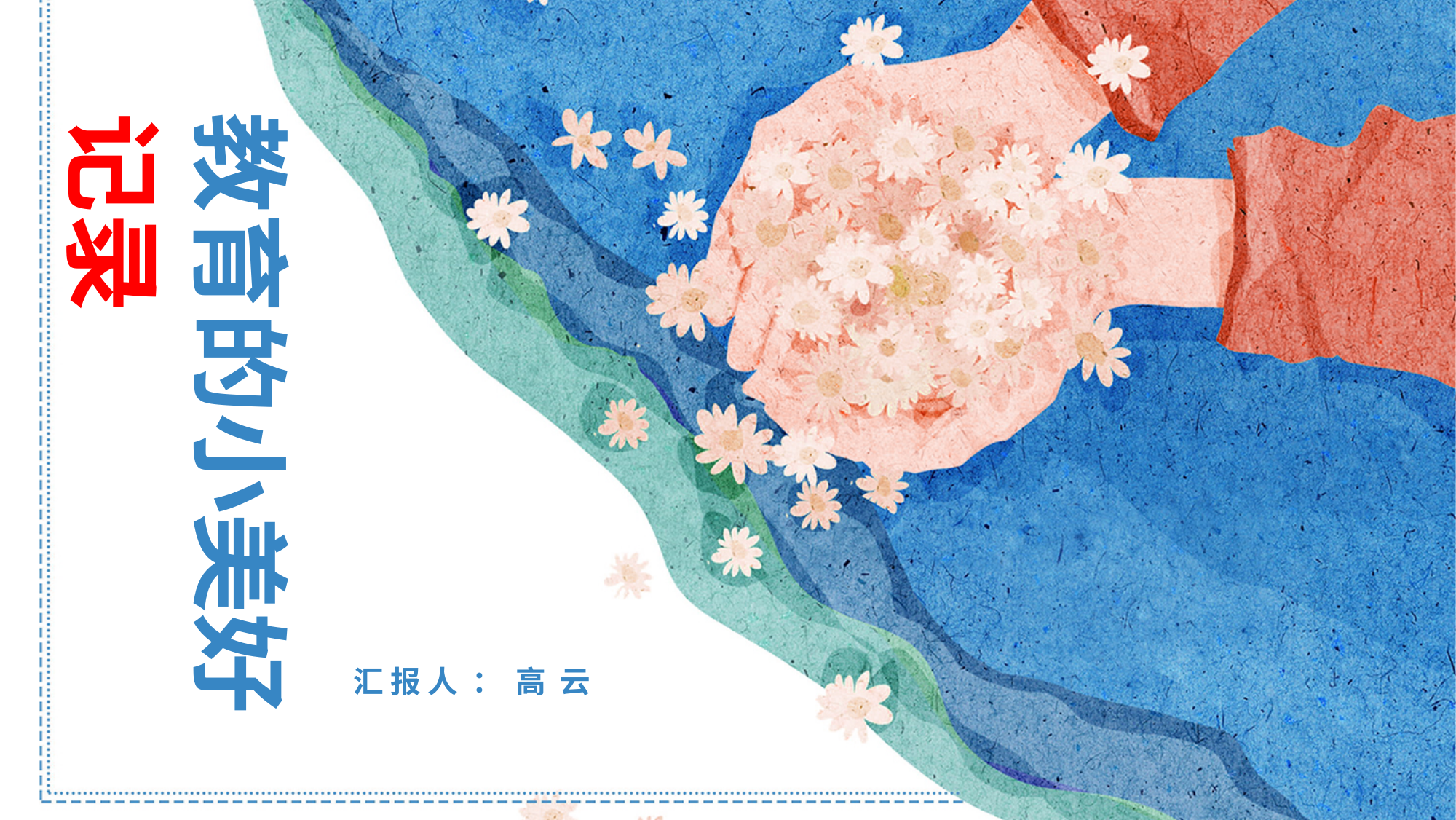

记录
教育的小美好
汇 报 人  ：  高  云